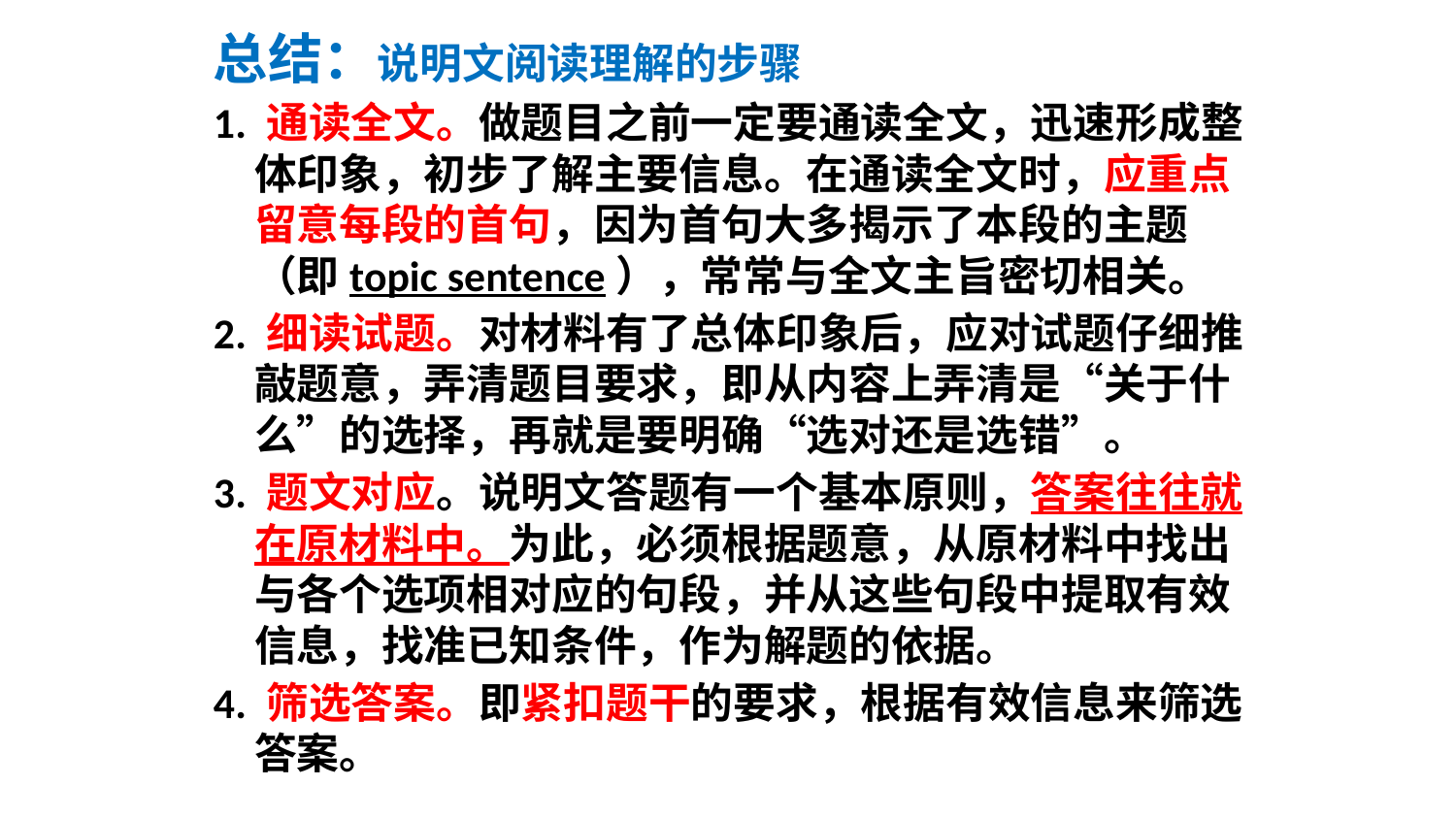

总结：说明文阅读理解的步骤
1. 通读全文。做题目之前一定要通读全文，迅速形成整体印象，初步了解主要信息。在通读全文时，应重点留意每段的首句，因为首句大多揭示了本段的主题（即topic sentence），常常与全文主旨密切相关。
2. 细读试题。对材料有了总体印象后，应对试题仔细推敲题意，弄清题目要求，即从内容上弄清是“关于什么”的选择，再就是要明确“选对还是选错”。
3. 题文对应。说明文答题有一个基本原则，答案往往就在原材料中。为此，必须根据题意，从原材料中找出与各个选项相对应的句段，并从这些句段中提取有效信息，找准已知条件，作为解题的依据。
4. 筛选答案。即紧扣题干的要求，根据有效信息来筛选答案。